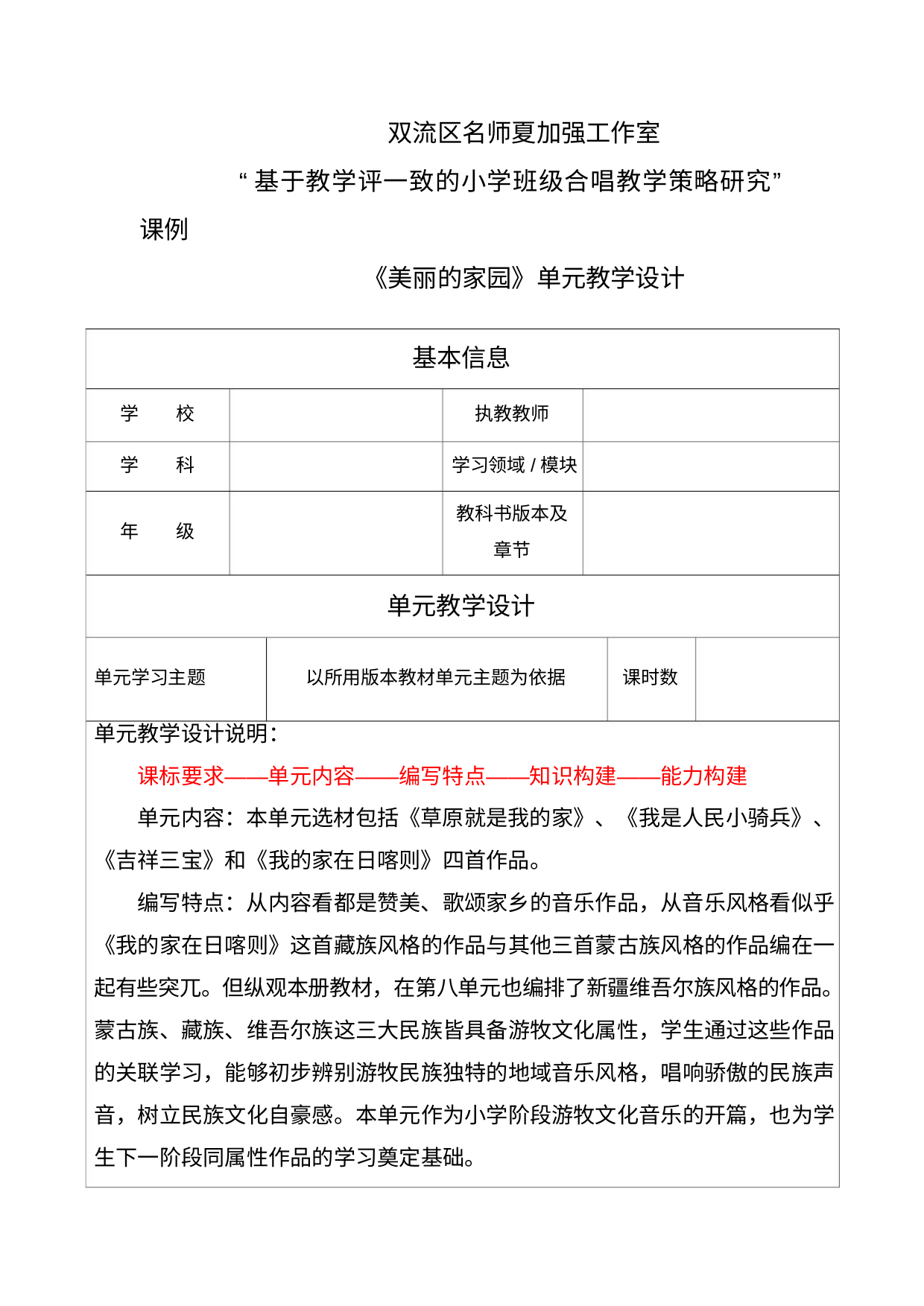

双流区名师夏加强工作室
“基于教学评一致的小学班级合唱教学策略研究”
课例
《美丽的家园》单元教学设计

基本信息
执教教师
学
学
校
科
级
学习领域/模块
教科书版本及
章节
年
单元教学设计
单元学习主题
以所用版本教材单元主题为依据
课时数
单元教学设计说明：
课标要求——单元内容——编写特点——知识构建——能力构建
单元内容：本单元选材包括《草原就是我的家》、《我是人民小骑兵》、
《吉祥三宝》和《我的家在日喀则》四首作品。
编写特点：从内容看都是赞美、歌颂家乡的音乐作品，从音乐风格看似乎
《我的家在日喀则》这首藏族风格的作品与其他三首蒙古族风格的作品编在一
起有些突兀。但纵观本册教材，在第八单元也编排了新疆维吾尔族风格的作品。
蒙古族、藏族、维吾尔族这三大民族皆具备游牧文化属性，学生通过这些作品
的关联学习，能够初步辨别游牧民族独特的地域音乐风格，唱响骄傲的民族声
音，树立民族文化自豪感。本单元作为小学阶段游牧文化音乐的开篇，也为学
生下一阶段同属性作品的学习奠定基础。